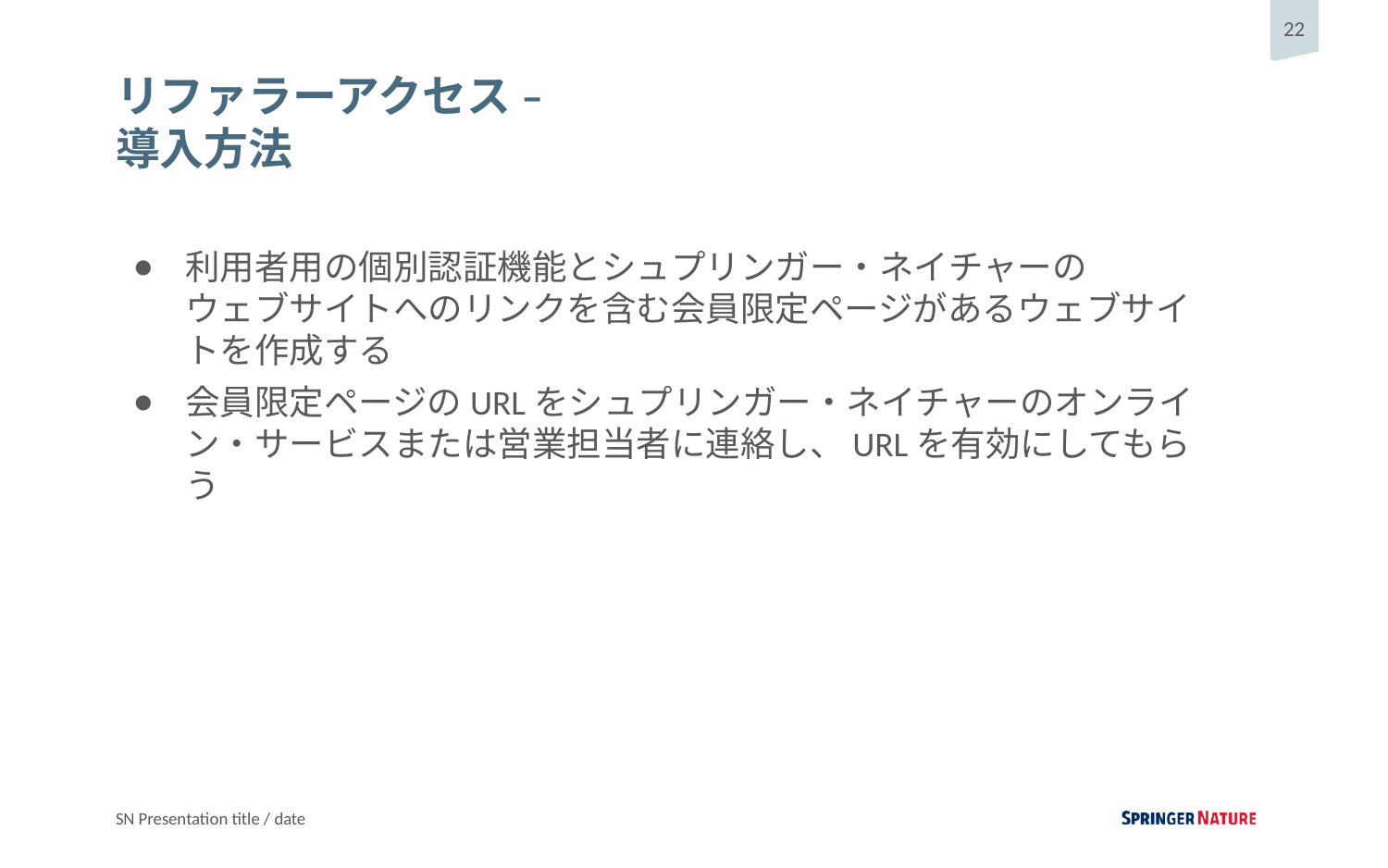

# リファラーアクセス – 導入方法
利用者用の個別認証機能とシュプリンガー・ネイチャーの
ウェブサイトへのリンクを含む会員限定ページがあるウェブサイトを作成する
会員限定ページのURLをシュプリンガー・ネイチャーのオンライン・サービスまたは営業担当者に連絡し、URLを有効にしてもらう